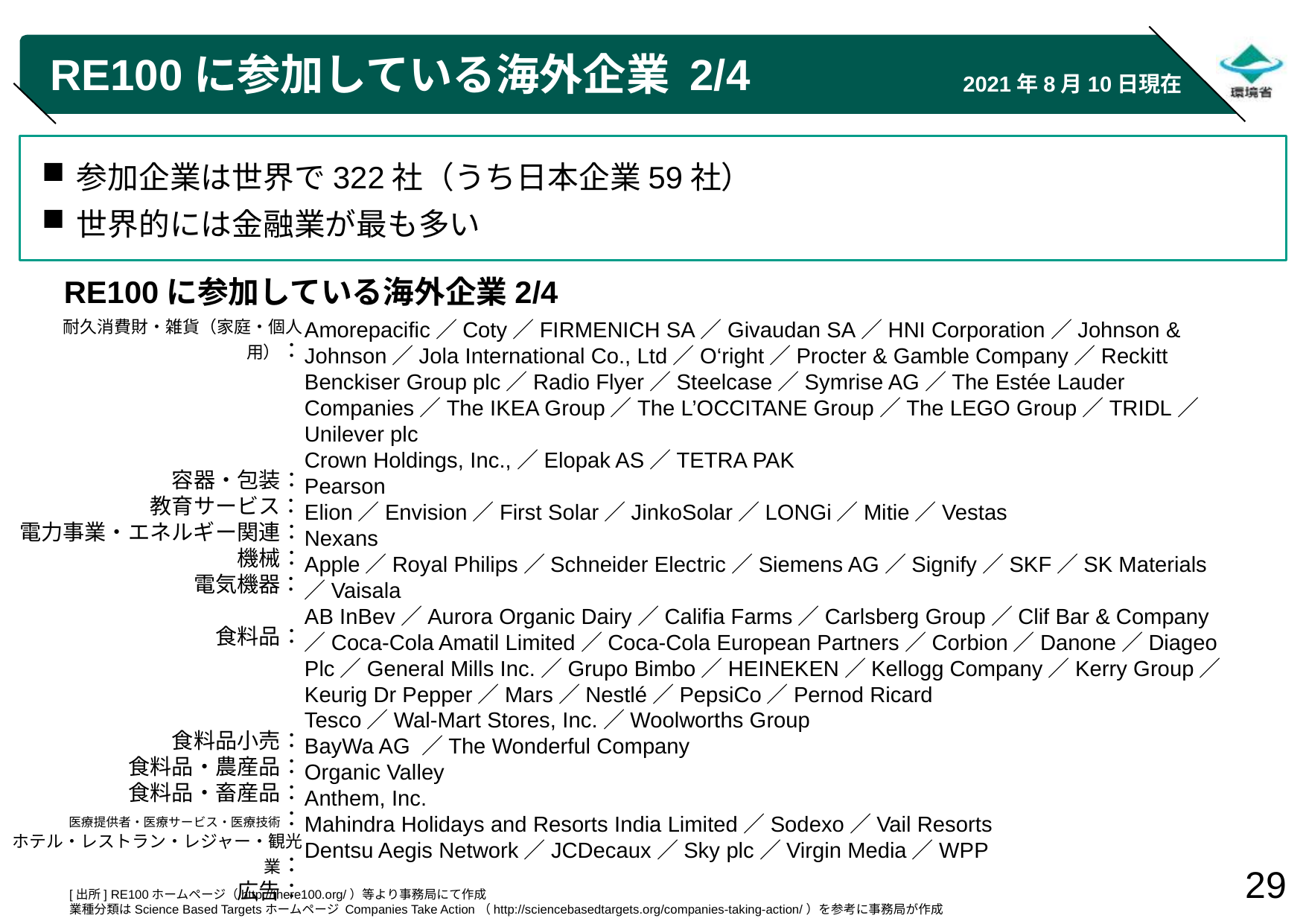

# RE100に参加している海外企業 2/4
2021年8月10日現在
参加企業は世界で322社（うち日本企業59社）
世界的には金融業が最も多い
RE100に参加している海外企業2/4
耐久消費財・雑貨（家庭・個人用）：

容器・包装：
教育サービス：
電力事業・エネルギー関連：
機械：
電気機器：

食料品：

食料品小売：
食料品・農産品：
食料品・畜産品：
医療提供者・医療サービス・医療技術：
ホテル・レストラン・レジャー・観光業：
広告：
Amorepacific／Coty／FIRMENICH SA／Givaudan SA／HNI Corporation／Johnson & Johnson／Jola International Co., Ltd／O‘right／Procter & Gamble Company／Reckitt Benckiser Group plc／Radio Flyer／Steelcase／Symrise AG／The Estée Lauder Companies／The IKEA Group／The L’OCCITANE Group／The LEGO Group／TRIDL／Unilever plc
Crown Holdings, Inc.,／Elopak AS／TETRA PAK
Pearson
Elion／Envision／First Solar／JinkoSolar／LONGi／Mitie／Vestas
Nexans
Apple／Royal Philips／Schneider Electric／Siemens AG／Signify／SKF／SK Materials／Vaisala
AB InBev／Aurora Organic Dairy／Califia Farms／Carlsberg Group／Clif Bar & Company／Coca-Cola Amatil Limited／Coca-Cola European Partners／Corbion／Danone／Diageo Plc／General Mills Inc.／Grupo Bimbo／HEINEKEN／Kellogg Company／Kerry Group／Keurig Dr Pepper／Mars／Nestlé／PepsiCo／Pernod Ricard
Tesco／Wal-Mart Stores, Inc.／Woolworths Group
BayWa AG ／The Wonderful Company
Organic Valley
Anthem, Inc.
Mahindra Holidays and Resorts India Limited／Sodexo／Vail Resorts
Dentsu Aegis Network／JCDecaux／Sky plc／Virgin Media／WPP
[出所] RE100ホームページ（http://there100.org/）等より事務局にて作成
業種分類はScience Based Targetsホームページ Companies Take Action（http://sciencebasedtargets.org/companies-taking-action/）を参考に事務局が作成